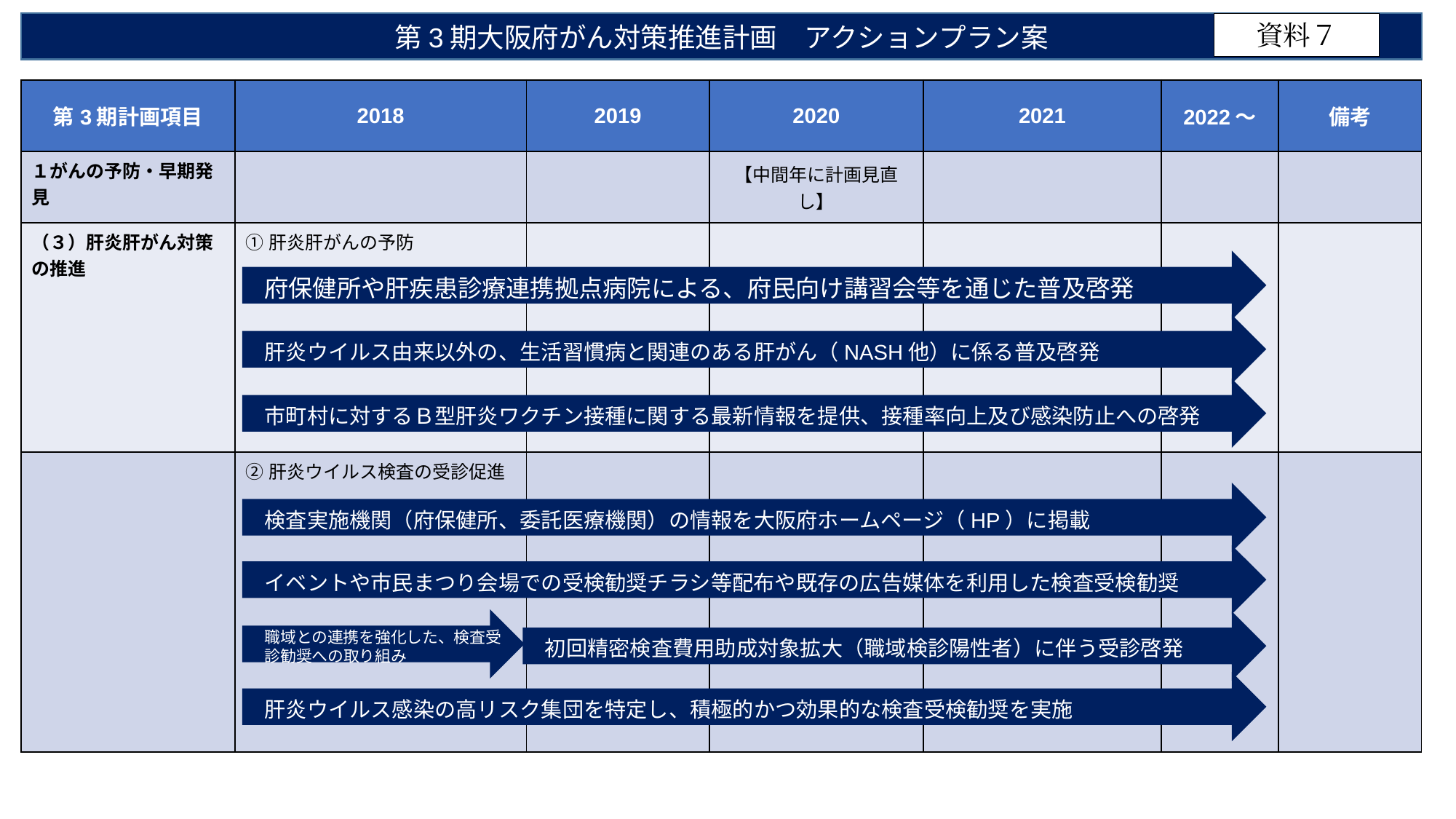

第3期大阪府がん対策推進計画　アクションプラン案
資料７
| 第3期計画項目 | 2018 | 2019 | 2020 | 2021 | 2022～ | 備考 |
| --- | --- | --- | --- | --- | --- | --- |
| １がんの予防・早期発見 |  |  | 【中間年に計画見直し】 |  |  |  |
| （３）肝炎肝がん対策の推進 | ①肝炎肝がんの予防 |  |  |  |  |  |
|  | ②肝炎ウイルス検査の受診促進 |  |  |  |  |  |
府保健所や肝疾患診療連携拠点病院による、府民向け講習会等を通じた普及啓発
肝炎ウイルス由来以外の、生活習慣病と関連のある肝がん（NASH他）に係る普及啓発
市町村に対するＢ型肝炎ワクチン接種に関する最新情報を提供、接種率向上及び感染防止への啓発
検査実施機関（府保健所、委託医療機関）の情報を大阪府ホームページ（HP）に掲載
イベントや市民まつり会場での受検勧奨チラシ等配布や既存の広告媒体を利用した検査受検勧奨
職域との連携を強化した、検査受診勧奨への取り組み
初回精密検査費用助成対象拡大（職域検診陽性者）に伴う受診啓発
肝炎ウイルス感染の高リスク集団を特定し、積極的かつ効果的な検査受検勧奨を実施